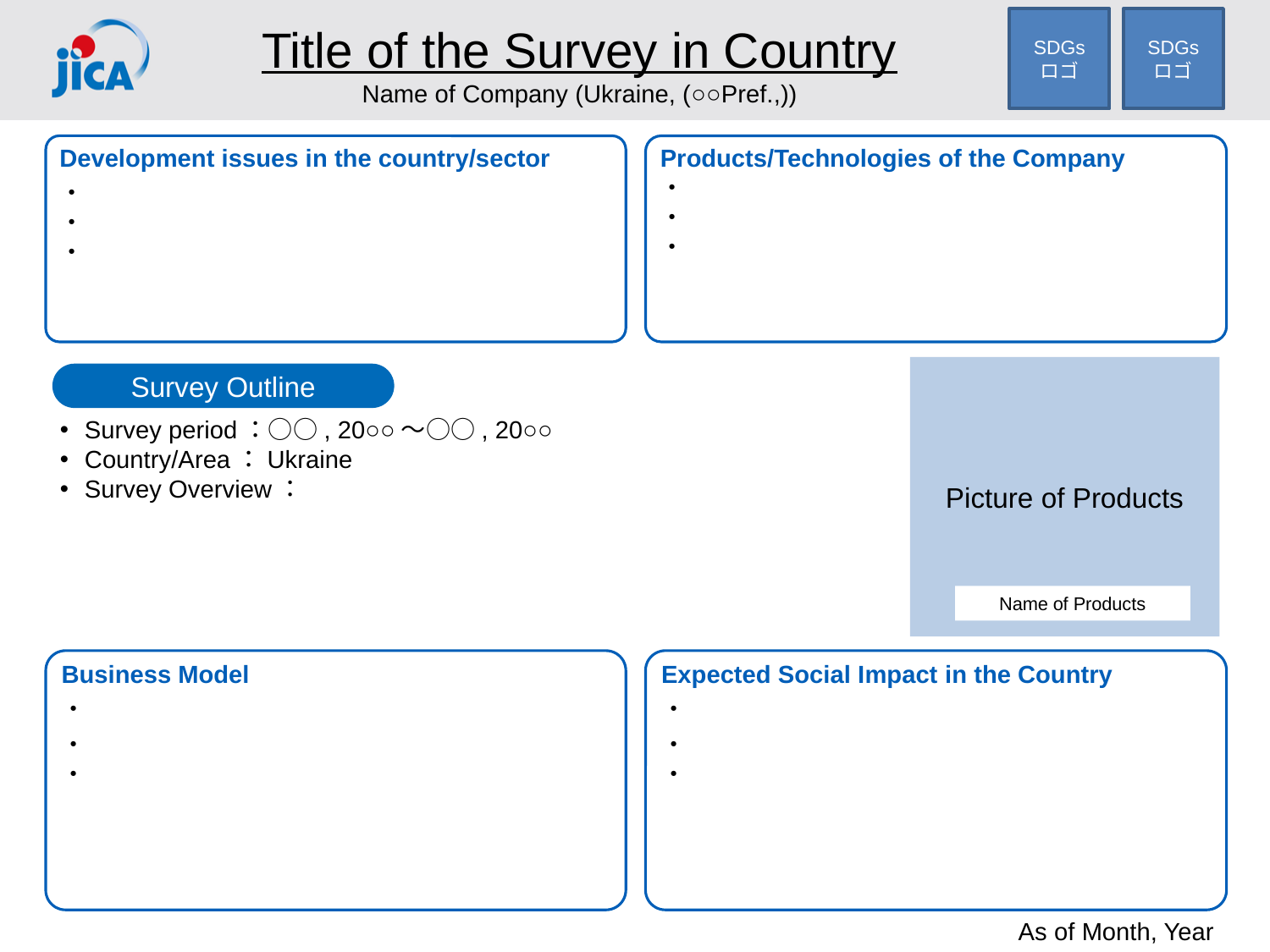

SDGs
ロゴ
SDGs
ロゴ
Title of the Survey in Country
Name of Company (Ukraine, (○○Pref.,))
Products/Technologies of the Company
・
・
・

Development issues in the country/sector
・
・
・
Picture of Products
Survey Outline
Survey period：○○, 20○○～○○, 20○○
Country/Area：Ukraine
Survey Overview：
Name of Products
Business Model
・
・
・

Expected Social Impact in the Country
・
・
・

As of Month, Year